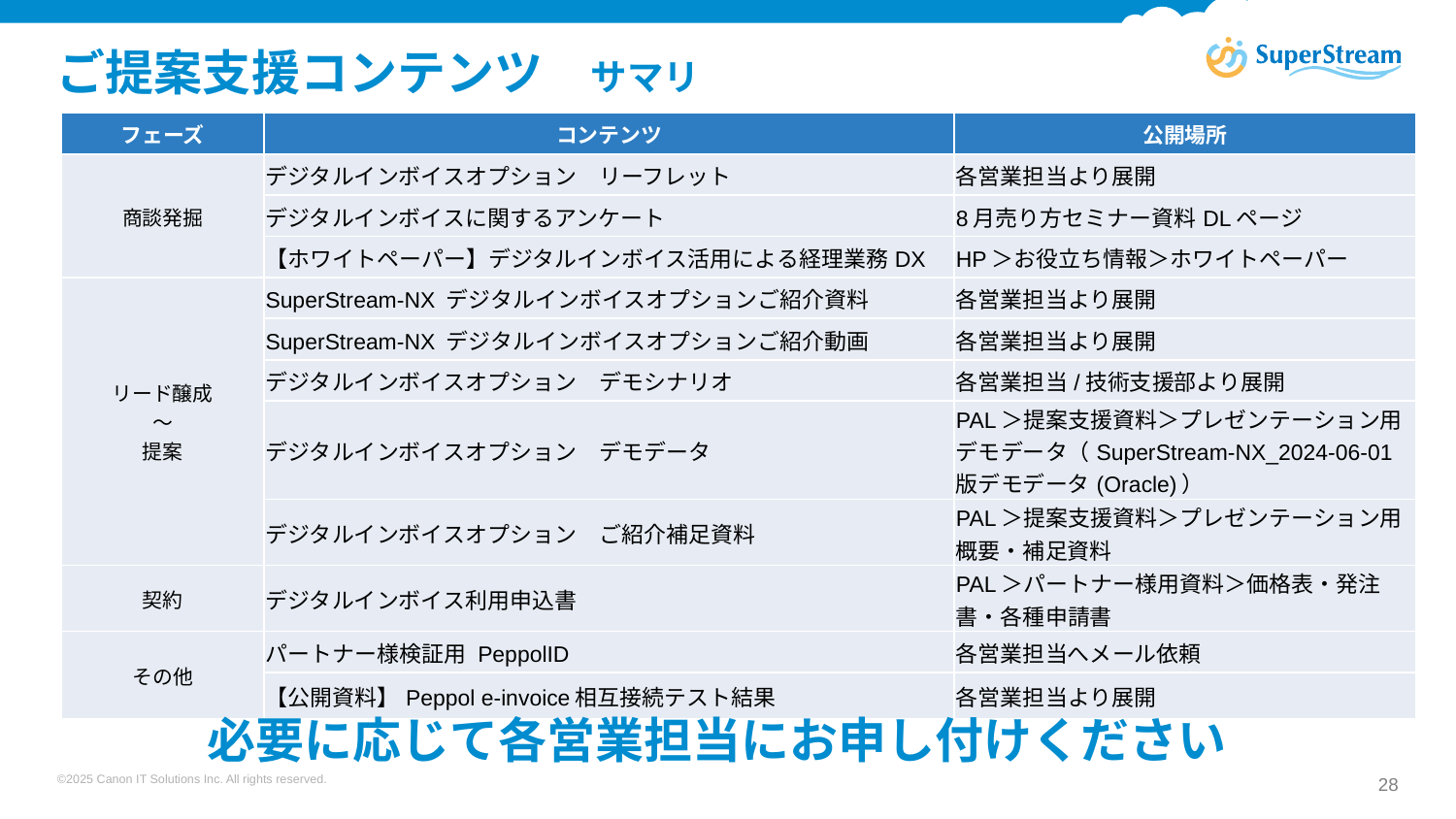

# ご提案支援コンテンツ　サマリ
| フェーズ | コンテンツ | 公開場所 |
| --- | --- | --- |
| 商談発掘 | デジタルインボイスオプション　リーフレット | 各営業担当より展開 |
|  | デジタルインボイスに関するアンケート | 8月売り方セミナー資料DLページ |
|  | 【ホワイトペーパー】デジタルインボイス活用による経理業務DX | HP＞お役立ち情報＞ホワイトペーパー |
| リード醸成 ～ 提案 | SuperStream-NX デジタルインボイスオプションご紹介資料 | 各営業担当より展開 |
| リード醸成 | SuperStream-NX デジタルインボイスオプションご紹介動画 | 各営業担当より展開 |
| リード醸成 | デジタルインボイスオプション　デモシナリオ | 各営業担当/技術支援部より展開 |
| リード醸成 | デジタルインボイスオプション　デモデータ | PAL＞提案支援資料＞プレゼンテーション用デモデータ（SuperStream-NX\_2024-06-01版デモデータ(Oracle)） |
| 提案 | デジタルインボイスオプション　ご紹介補足資料 | PAL＞提案支援資料＞プレゼンテーション用概要・補足資料 |
| 契約 | デジタルインボイス利用申込書 | PAL＞パートナー様用資料＞価格表・発注書・各種申請書 |
| その他 | パートナー様検証用 PeppolID | 各営業担当へメール依頼 |
| その他 | 【公開資料】Peppol e-invoice相互接続テスト結果 | 各営業担当より展開 |
必要に応じて各営業担当にお申し付けください
©2025 Canon IT Solutions Inc. All rights reserved.
28